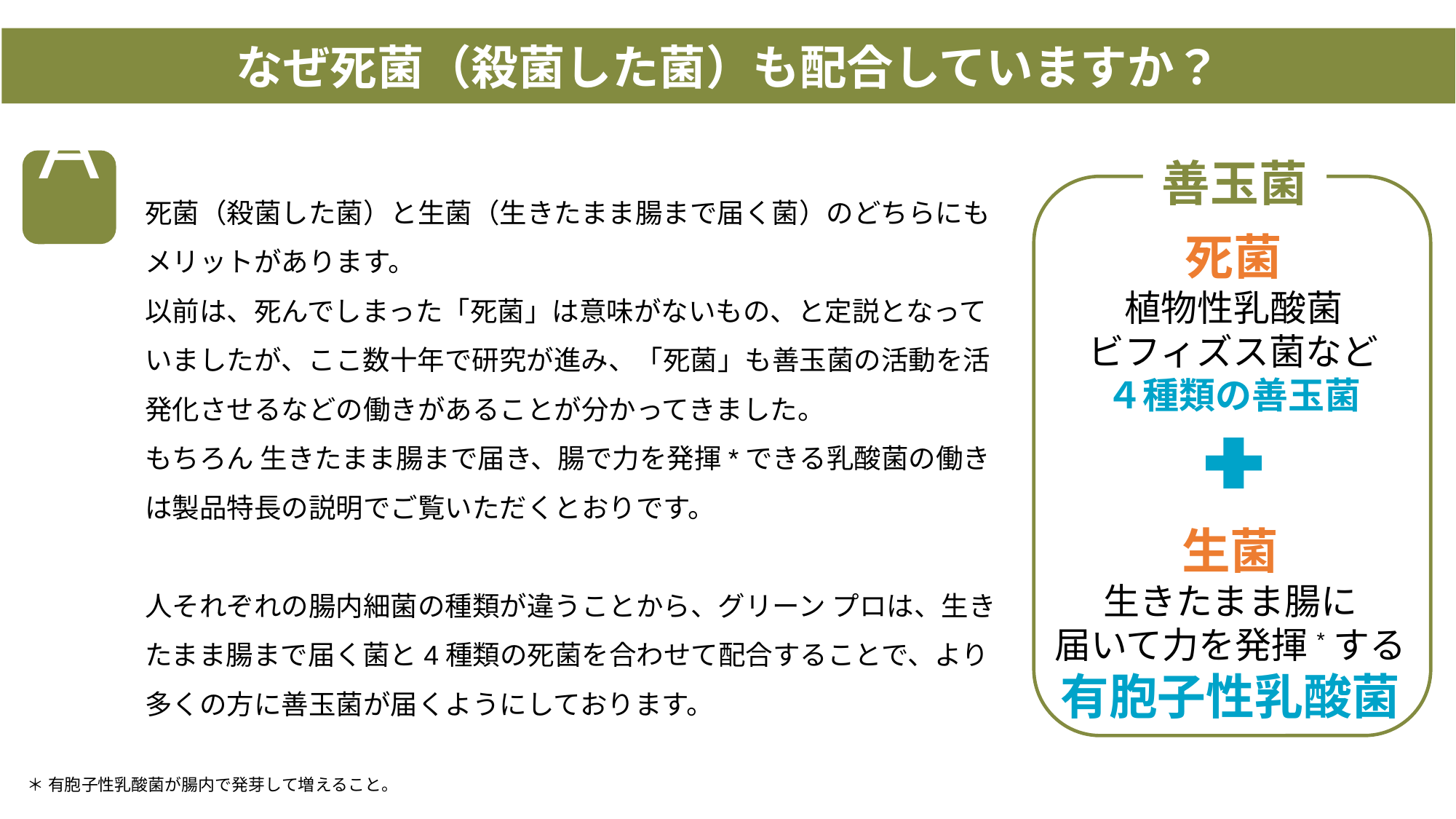

なぜ死菌（殺菌した菌）も配合していますか？
善玉菌
A.
死菌（殺菌した菌）と生菌（生きたまま腸まで届く菌）のどちらにもメリットがあります。
以前は、死んでしまった「死菌」は意味がないもの、と定説となっていましたが、ここ数十年で研究が進み、「死菌」も善玉菌の活動を活発化させるなどの働きがあることが分かってきました。
もちろん 生きたまま腸まで届き、腸で力を発揮*できる乳酸菌の働きは製品特長の説明でご覧いただくとおりです。

人それぞれの腸内細菌の種類が違うことから、グリーン プロは、生きたまま腸まで届く菌と4種類の死菌を合わせて配合することで、より多くの方に善玉菌が届くようにしております。

死菌
植物性乳酸菌
ビフィズス菌など
４種類の善玉菌

生菌
生きたまま腸に
届いて力を発揮*する
有胞子性乳酸菌
＊ 有胞子性乳酸菌が腸内で発芽して増えること。